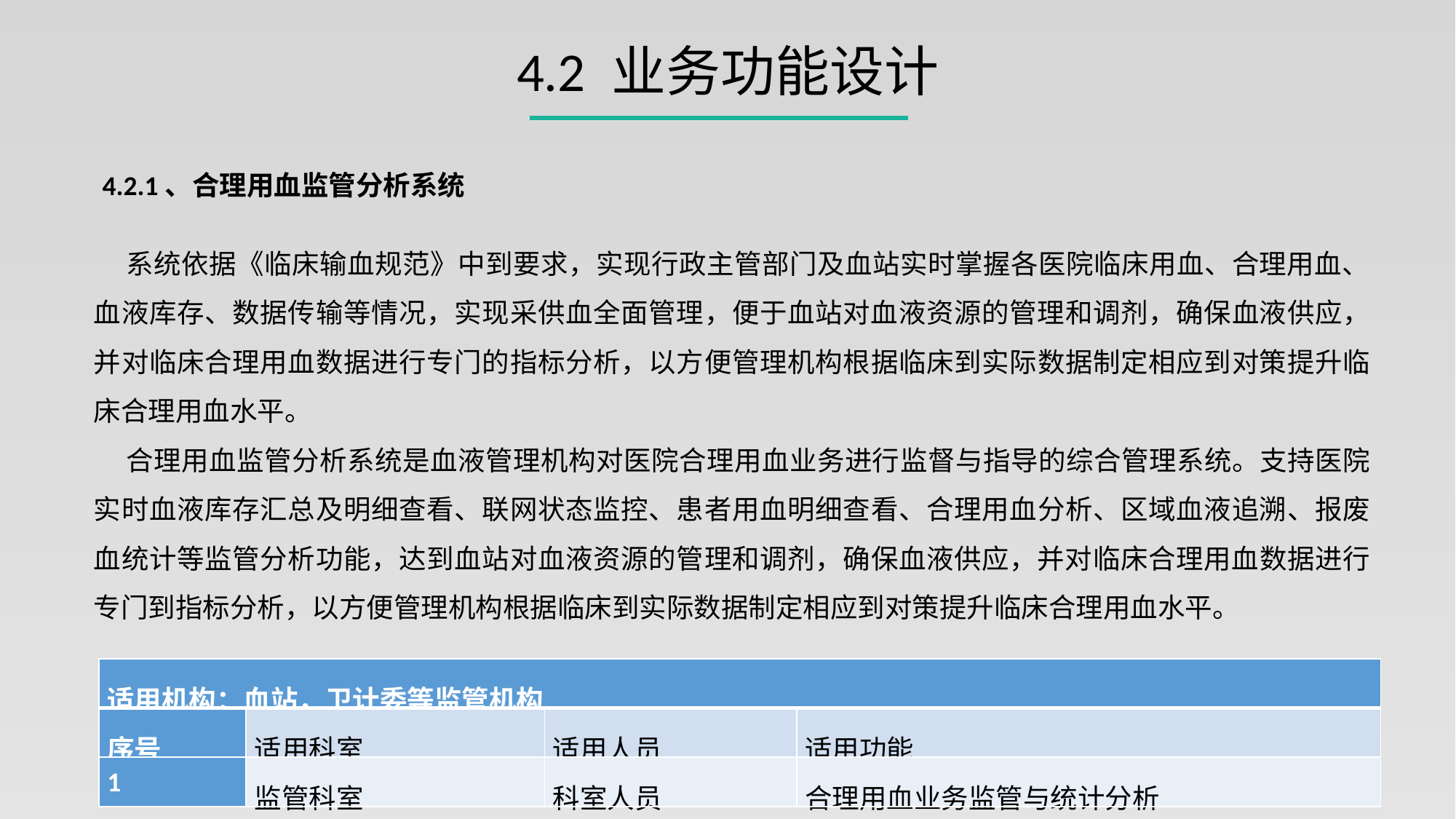

4.2 业务功能设计
4.2.1、合理用血监管分析系统
系统依据《临床输血规范》中到要求，实现行政主管部门及血站实时掌握各医院临床用血、合理用血、血液库存、数据传输等情况，实现采供血全面管理，便于血站对血液资源的管理和调剂，确保血液供应，并对临床合理用血数据进行专门的指标分析，以方便管理机构根据临床到实际数据制定相应到对策提升临床合理用血水平。
合理用血监管分析系统是血液管理机构对医院合理用血业务进行监督与指导的综合管理系统。支持医院实时血液库存汇总及明细查看、联网状态监控、患者用血明细查看、合理用血分析、区域血液追溯、报废血统计等监管分析功能，达到血站对血液资源的管理和调剂，确保血液供应，并对临床合理用血数据进行专门到指标分析，以方便管理机构根据临床到实际数据制定相应到对策提升临床合理用血水平。
| 适用机构：血站，卫计委等监管机构 |  |  |  |
| --- | --- | --- | --- |
| 序号 | 适用科室 | 适用人员 | 适用功能 |
| 1 | 监管科室 | 科室人员 | 合理用血业务监管与统计分析 |